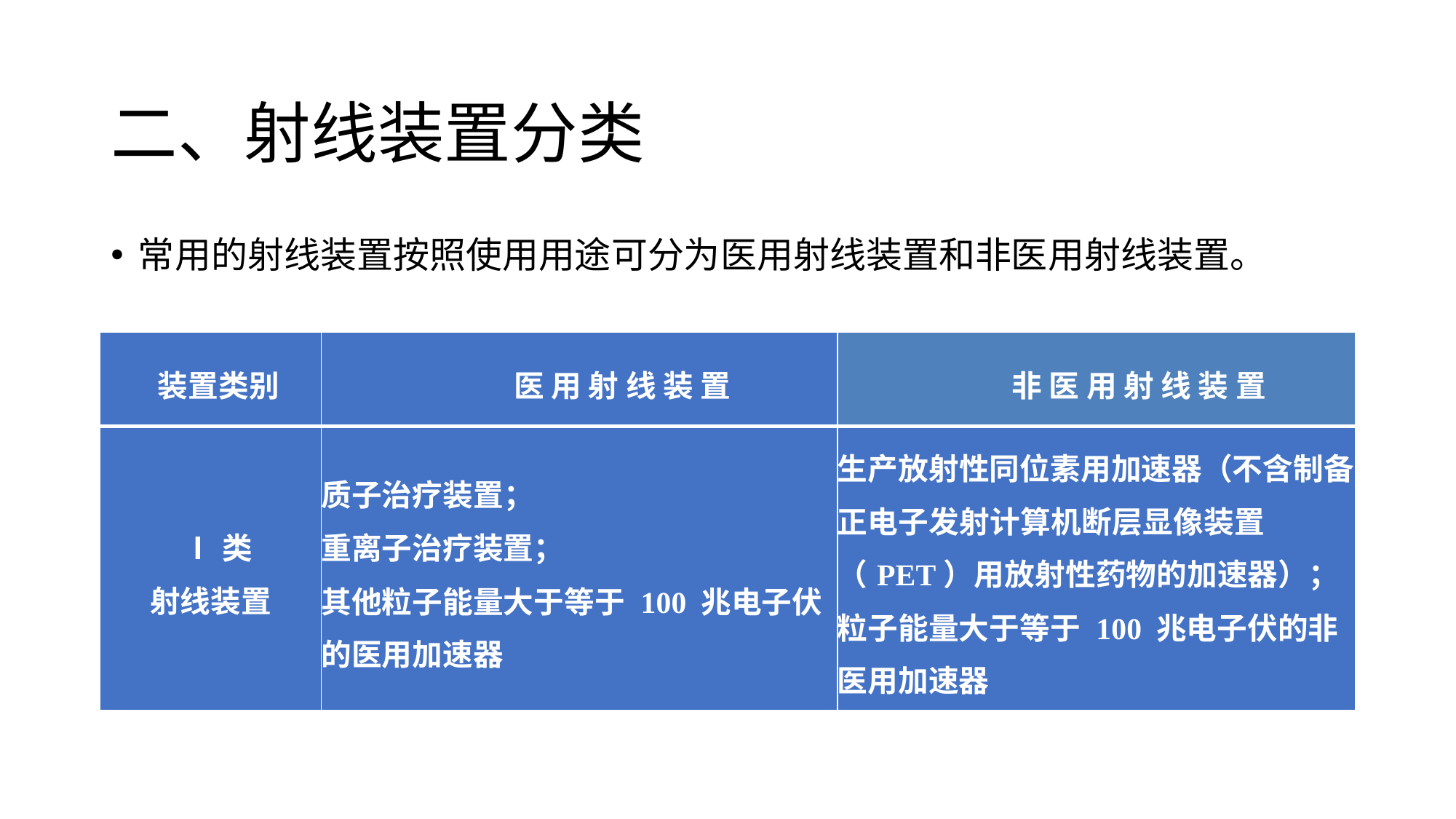

# 二、射线装置分类
常用的射线装置按照使用用途可分为医用射线装置和非医用射线装置。
| 装置类别 | 医 用 射 线 装 置 | 非 医 用 射 线 装 置 |
| --- | --- | --- |
| Ⅰ类 射线装置 | 质子治疗装置； 重离子治疗装置； 其他粒子能量大于等于 100 兆电子伏的医用加速器 | 生产放射性同位素用加速器（不含制备正电子发射计算机断层显像装置（PET）用放射性药物的加速器）； 粒子能量大于等于 100 兆电子伏的非医用加速器 |